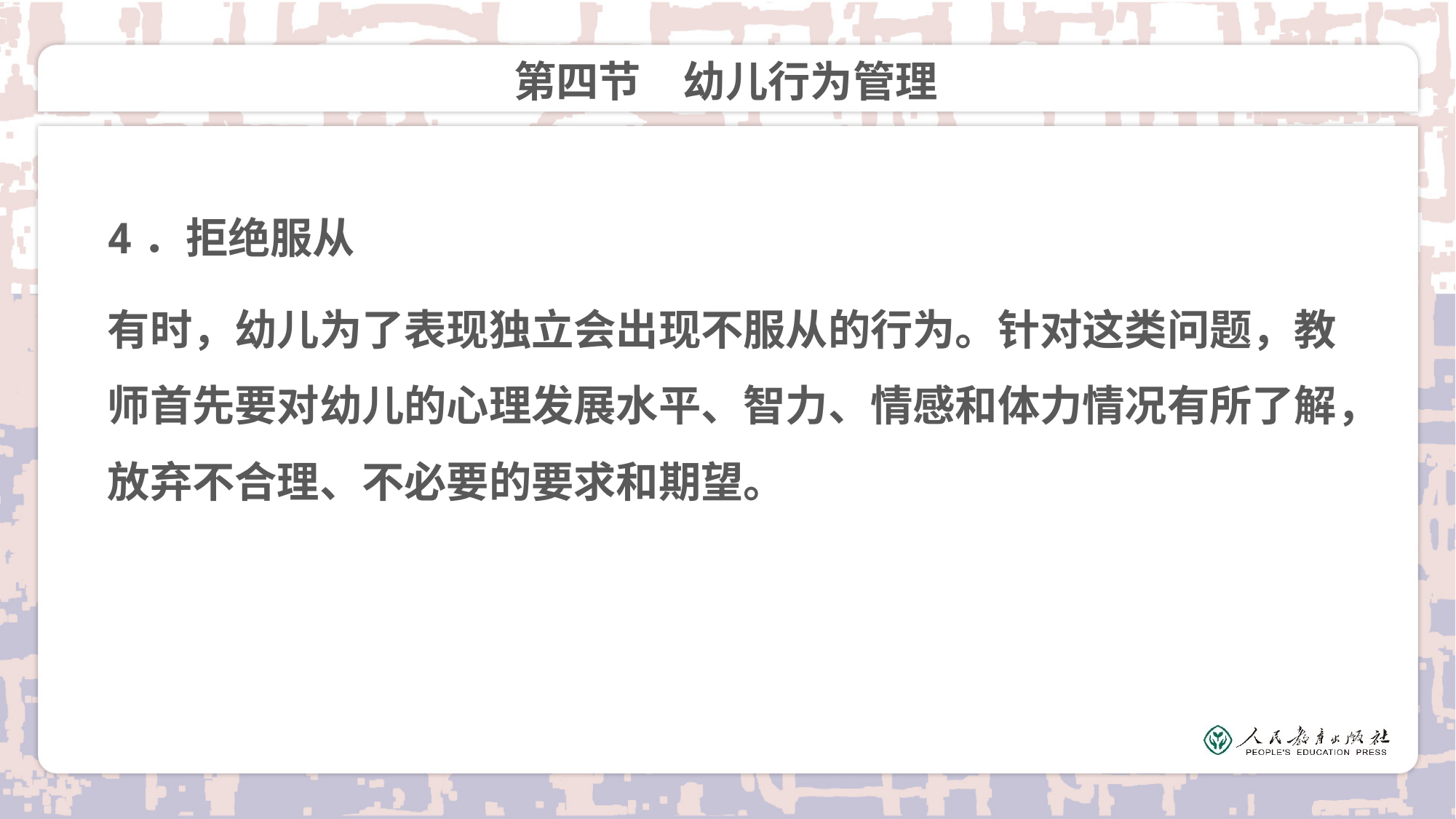

# 第四节　幼儿行为管理
4．拒绝服从
有时，幼儿为了表现独立会出现不服从的行为。针对这类问题，教师首先要对幼儿的心理发展水平、智力、情感和体力情况有所了解，放弃不合理、不必要的要求和期望。